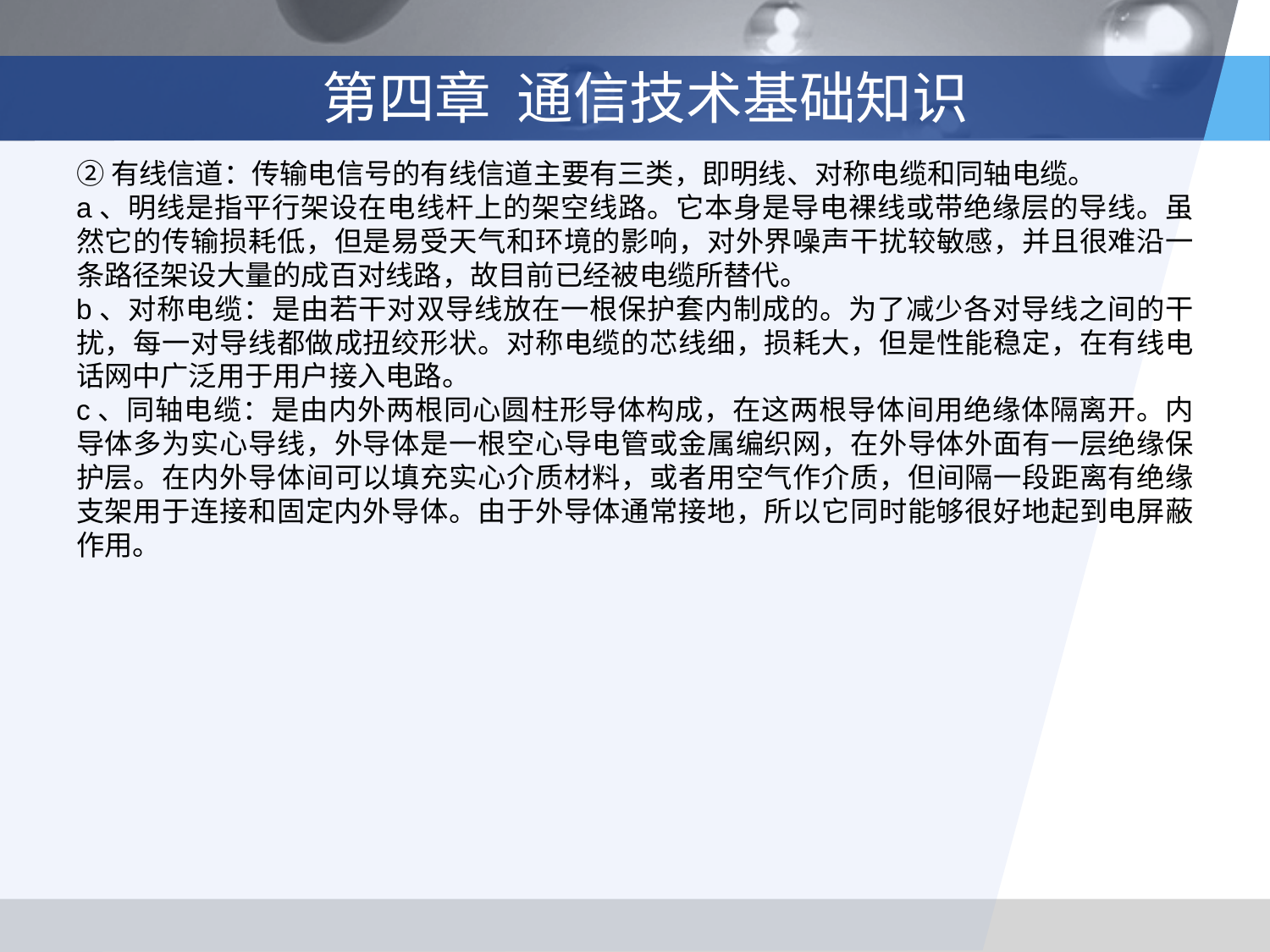

# 第四章  通信技术基础知识
②有线信道：传输电信号的有线信道主要有三类，即明线、对称电缆和同轴电缆。
a、明线是指平行架设在电线杆上的架空线路。它本身是导电裸线或带绝缘层的导线。虽然它的传输损耗低，但是易受天气和环境的影响，对外界噪声干扰较敏感，并且很难沿一条路径架设大量的成百对线路，故目前已经被电缆所替代。
b、对称电缆：是由若干对双导线放在一根保护套内制成的。为了减少各对导线之间的干扰，每一对导线都做成扭绞形状。对称电缆的芯线细，损耗大，但是性能稳定，在有线电话网中广泛用于用户接入电路。
c、同轴电缆：是由内外两根同心圆柱形导体构成，在这两根导体间用绝缘体隔离开。内导体多为实心导线，外导体是一根空心导电管或金属编织网，在外导体外面有一层绝缘保护层。在内外导体间可以填充实心介质材料，或者用空气作介质，但间隔一段距离有绝缘支架用于连接和固定内外导体。由于外导体通常接地，所以它同时能够很好地起到电屏蔽作用。